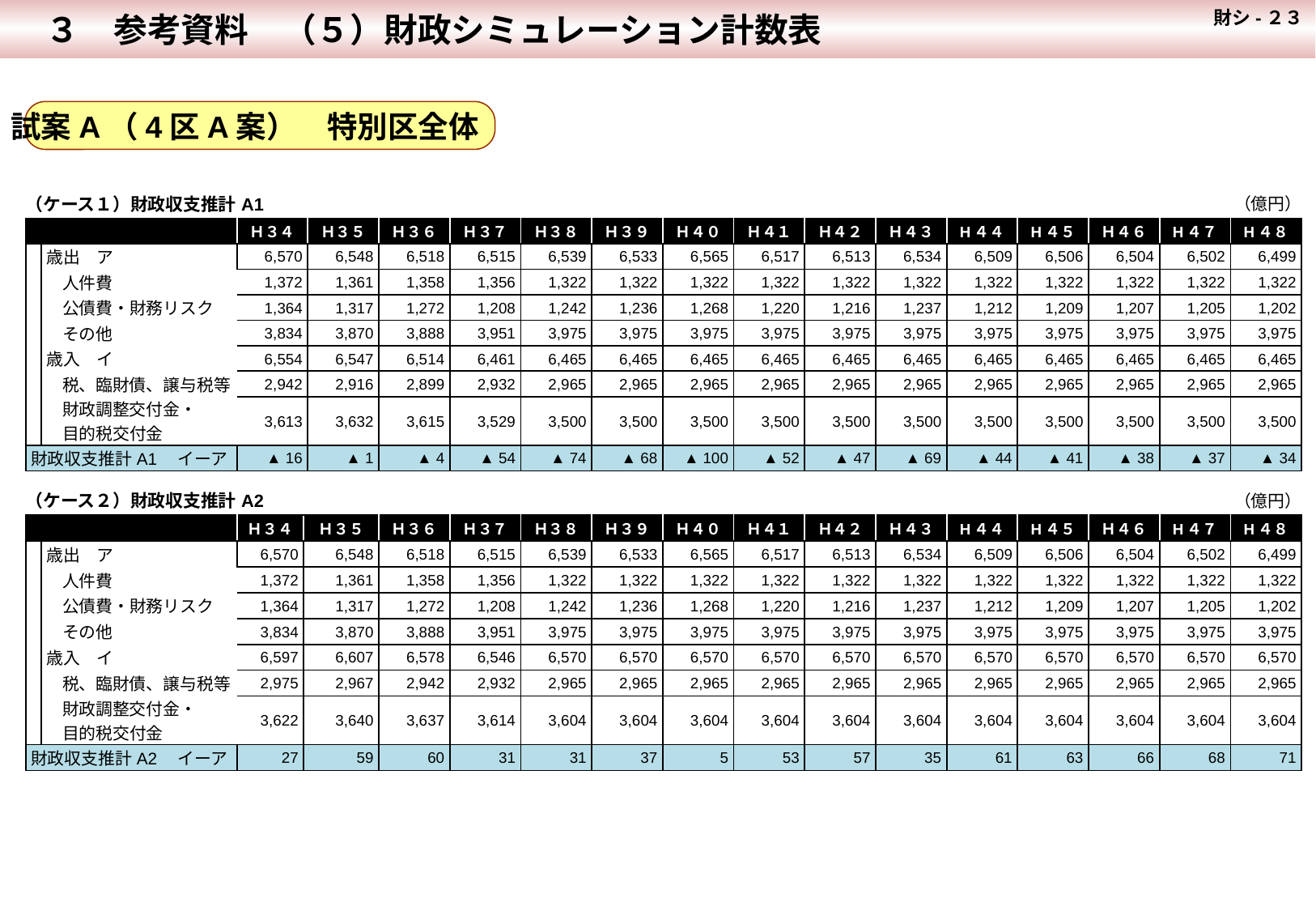

財シ-２３
　３　参考資料　（５）財政シミュレーション計数表
#
試案A（4区A案）　特別区全体
| （ケース１）財政収支推計A1 |  |  |  |  |  |  |  |  |  |  |  |  |  |  |  |  | （億円） |
| --- | --- | --- | --- | --- | --- | --- | --- | --- | --- | --- | --- | --- | --- | --- | --- | --- | --- |
|  |  |  | Ｈ３４ | Ｈ３５ | Ｈ３６ | Ｈ３７ | Ｈ３８ | Ｈ３９ | Ｈ４０ | Ｈ４１ | Ｈ４２ | Ｈ４３ | H４４ | H４５ | Ｈ４６ | H４７ | H４８ |
|  | 歳出　ア |  | 6,570 | 6,548 | 6,518 | 6,515 | 6,539 | 6,533 | 6,565 | 6,517 | 6,513 | 6,534 | 6,509 | 6,506 | 6,504 | 6,502 | 6,499 |
|  |  | 人件費 | 1,372 | 1,361 | 1,358 | 1,356 | 1,322 | 1,322 | 1,322 | 1,322 | 1,322 | 1,322 | 1,322 | 1,322 | 1,322 | 1,322 | 1,322 |
|  |  | 公債費・財務リスク | 1,364 | 1,317 | 1,272 | 1,208 | 1,242 | 1,236 | 1,268 | 1,220 | 1,216 | 1,237 | 1,212 | 1,209 | 1,207 | 1,205 | 1,202 |
|  |  | その他 | 3,834 | 3,870 | 3,888 | 3,951 | 3,975 | 3,975 | 3,975 | 3,975 | 3,975 | 3,975 | 3,975 | 3,975 | 3,975 | 3,975 | 3,975 |
|  | 歳入　イ |  | 6,554 | 6,547 | 6,514 | 6,461 | 6,465 | 6,465 | 6,465 | 6,465 | 6,465 | 6,465 | 6,465 | 6,465 | 6,465 | 6,465 | 6,465 |
|  |  | 税、臨財債、譲与税等 | 2,942 | 2,916 | 2,899 | 2,932 | 2,965 | 2,965 | 2,965 | 2,965 | 2,965 | 2,965 | 2,965 | 2,965 | 2,965 | 2,965 | 2,965 |
|  |  | 財政調整交付金・ 目的税交付金 | 3,613 | 3,632 | 3,615 | 3,529 | 3,500 | 3,500 | 3,500 | 3,500 | 3,500 | 3,500 | 3,500 | 3,500 | 3,500 | 3,500 | 3,500 |
| 財政収支推計A1　イーア |  |  | ▲ 16 | ▲ 1 | ▲ 4 | ▲ 54 | ▲ 74 | ▲ 68 | ▲ 100 | ▲ 52 | ▲ 47 | ▲ 69 | ▲ 44 | ▲ 41 | ▲ 38 | ▲ 37 | ▲ 34 |
| （ケース２）財政収支推計A2 |  |  |  |  |  |  |  |  |  |  |  |  |  |  |  |  | （億円） |
| --- | --- | --- | --- | --- | --- | --- | --- | --- | --- | --- | --- | --- | --- | --- | --- | --- | --- |
|  |  |  | Ｈ３４ | Ｈ３５ | Ｈ３６ | Ｈ３７ | Ｈ３８ | Ｈ３９ | Ｈ４０ | Ｈ４１ | Ｈ４２ | Ｈ４３ | H４４ | H４５ | Ｈ４６ | H４７ | H４８ |
|  | 歳出　ア |  | 6,570 | 6,548 | 6,518 | 6,515 | 6,539 | 6,533 | 6,565 | 6,517 | 6,513 | 6,534 | 6,509 | 6,506 | 6,504 | 6,502 | 6,499 |
|  |  | 人件費 | 1,372 | 1,361 | 1,358 | 1,356 | 1,322 | 1,322 | 1,322 | 1,322 | 1,322 | 1,322 | 1,322 | 1,322 | 1,322 | 1,322 | 1,322 |
|  |  | 公債費・財務リスク | 1,364 | 1,317 | 1,272 | 1,208 | 1,242 | 1,236 | 1,268 | 1,220 | 1,216 | 1,237 | 1,212 | 1,209 | 1,207 | 1,205 | 1,202 |
|  |  | その他 | 3,834 | 3,870 | 3,888 | 3,951 | 3,975 | 3,975 | 3,975 | 3,975 | 3,975 | 3,975 | 3,975 | 3,975 | 3,975 | 3,975 | 3,975 |
|  | 歳入　イ |  | 6,597 | 6,607 | 6,578 | 6,546 | 6,570 | 6,570 | 6,570 | 6,570 | 6,570 | 6,570 | 6,570 | 6,570 | 6,570 | 6,570 | 6,570 |
|  |  | 税、臨財債、譲与税等 | 2,975 | 2,967 | 2,942 | 2,932 | 2,965 | 2,965 | 2,965 | 2,965 | 2,965 | 2,965 | 2,965 | 2,965 | 2,965 | 2,965 | 2,965 |
|  |  | 財政調整交付金・ 目的税交付金 | 3,622 | 3,640 | 3,637 | 3,614 | 3,604 | 3,604 | 3,604 | 3,604 | 3,604 | 3,604 | 3,604 | 3,604 | 3,604 | 3,604 | 3,604 |
| 財政収支推計A2　イーア |  |  | 27 | 59 | 60 | 31 | 31 | 37 | 5 | 53 | 57 | 35 | 61 | 63 | 66 | 68 | 71 |